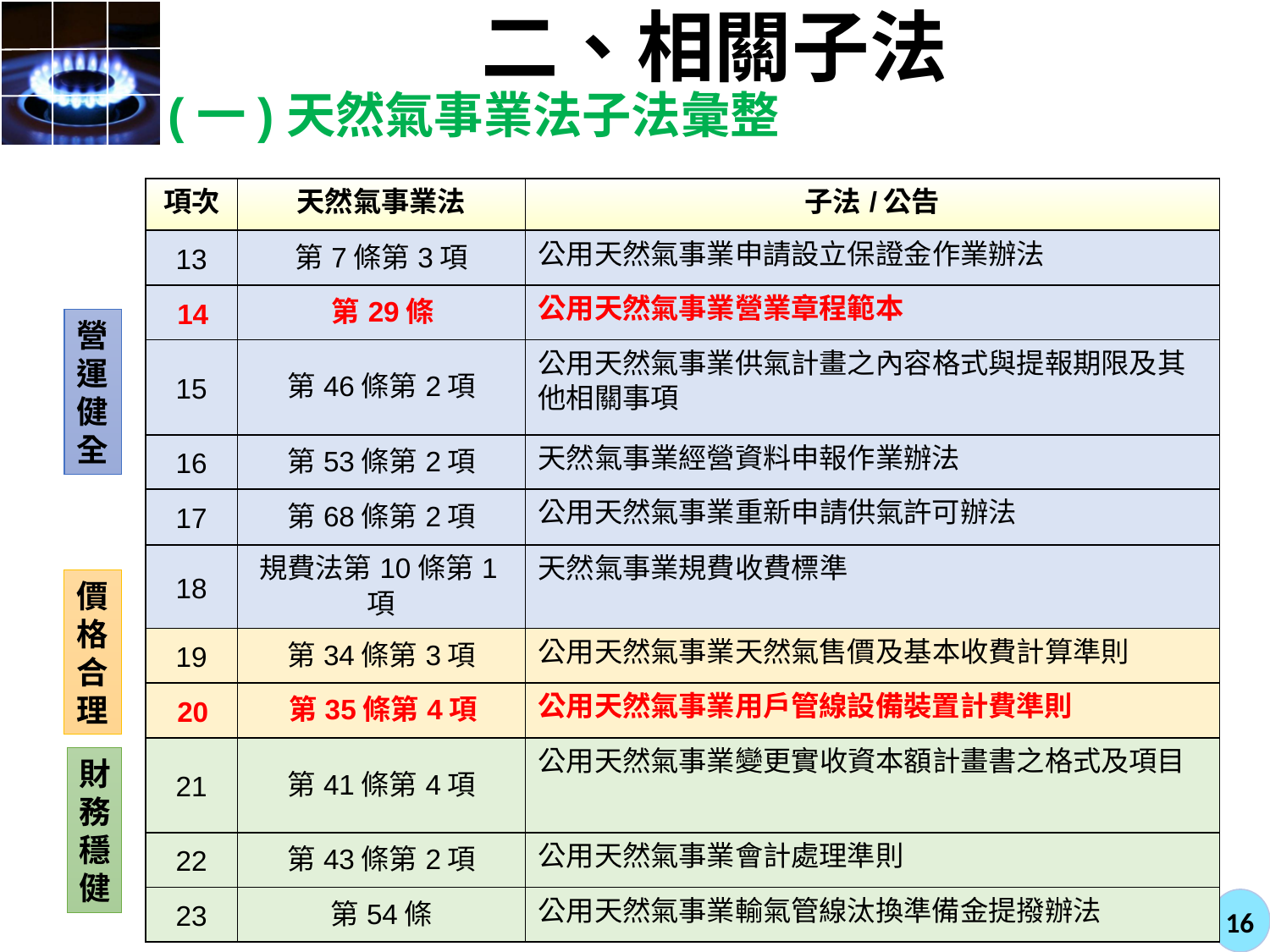

# 二、相關子法
(一)天然氣事業法子法彙整
| 項次 | 天然氣事業法 | 子法/公告 |
| --- | --- | --- |
| 13 | 第7條第3項 | 公用天然氣事業申請設立保證金作業辦法 |
| 14 | 第29條 | 公用天然氣事業營業章程範本 |
| 15 | 第46條第2項 | 公用天然氣事業供氣計畫之內容格式與提報期限及其他相關事項 |
| 16 | 第53條第2項 | 天然氣事業經營資料申報作業辦法 |
| 17 | 第68條第2項 | 公用天然氣事業重新申請供氣許可辦法 |
| 18 | 規費法第10條第1項 | 天然氣事業規費收費標準 |
| 19 | 第34條第3項 | 公用天然氣事業天然氣售價及基本收費計算準則 |
| 20 | 第35條第4項 | 公用天然氣事業用戶管線設備裝置計費準則 |
| 21 | 第41條第4項 | 公用天然氣事業變更實收資本額計畫書之格式及項目 |
| 22 | 第43條第2項 | 公用天然氣事業會計處理準則 |
| 23 | 第54條 | 公用天然氣事業輸氣管線汰換準備金提撥辦法 |
營
運
健
全
價格
合理
財務
穩健
16